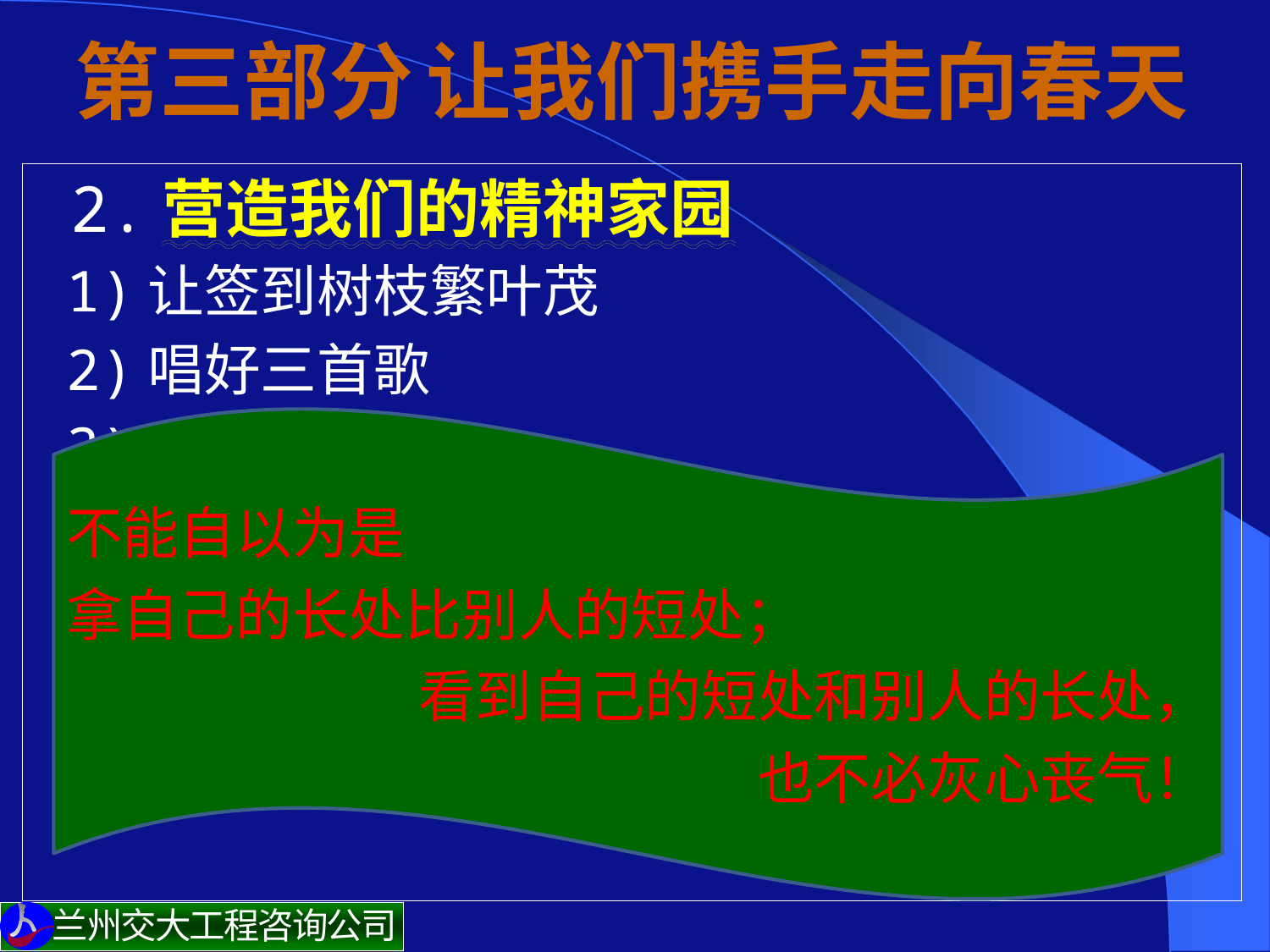

# 第三部分 让我们携手走向春天
 2.营造我们的精神家园
 1)让签到树枝繁叶茂
 2)唱好三首歌
 3)向胡杨学习
坚韧、顽强：不畏严寒酷暑，千年不朽
多样、包容：求同存异
忠诚、担当
团结、抱团

不能自以为是
拿自己的长处比别人的短处；
看到自己的短处和别人的长处，
也不必灰心丧气！